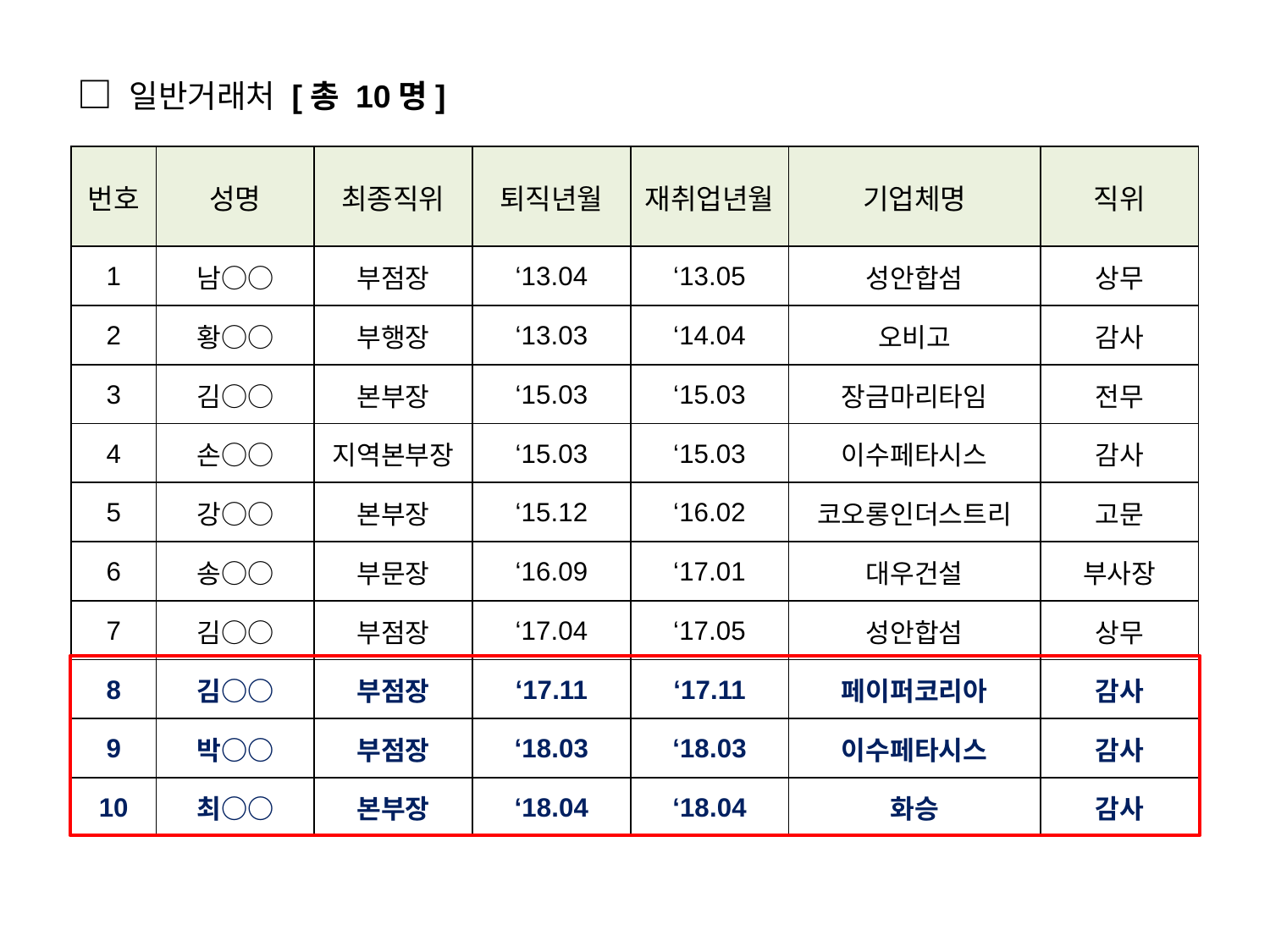

□ 일반거래처 [총 10명]
| 번호 | 성명 | 최종직위 | 퇴직년월 | 재취업년월 | 기업체명 | 직위 |
| --- | --- | --- | --- | --- | --- | --- |
| 1 | 남○○ | 부점장 | ‘13.04 | ‘13.05 | 성안합섬 | 상무 |
| 2 | 황○○ | 부행장 | ‘13.03 | ‘14.04 | 오비고 | 감사 |
| 3 | 김○○ | 본부장 | ‘15.03 | ‘15.03 | 장금마리타임 | 전무 |
| 4 | 손○○ | 지역본부장 | ‘15.03 | ‘15.03 | 이수페타시스 | 감사 |
| 5 | 강○○ | 본부장 | ‘15.12 | ‘16.02 | 코오롱인더스트리 | 고문 |
| 6 | 송○○ | 부문장 | ‘16.09 | ‘17.01 | 대우건설 | 부사장 |
| 7 | 김○○ | 부점장 | ‘17.04 | ‘17.05 | 성안합섬 | 상무 |
| 8 | 김○○ | 부점장 | ‘17.11 | ‘17.11 | 페이퍼코리아 | 감사 |
| 9 | 박○○ | 부점장 | ‘18.03 | ‘18.03 | 이수페타시스 | 감사 |
| 10 | 최○○ | 본부장 | ‘18.04 | ‘18.04 | 화승 | 감사 |